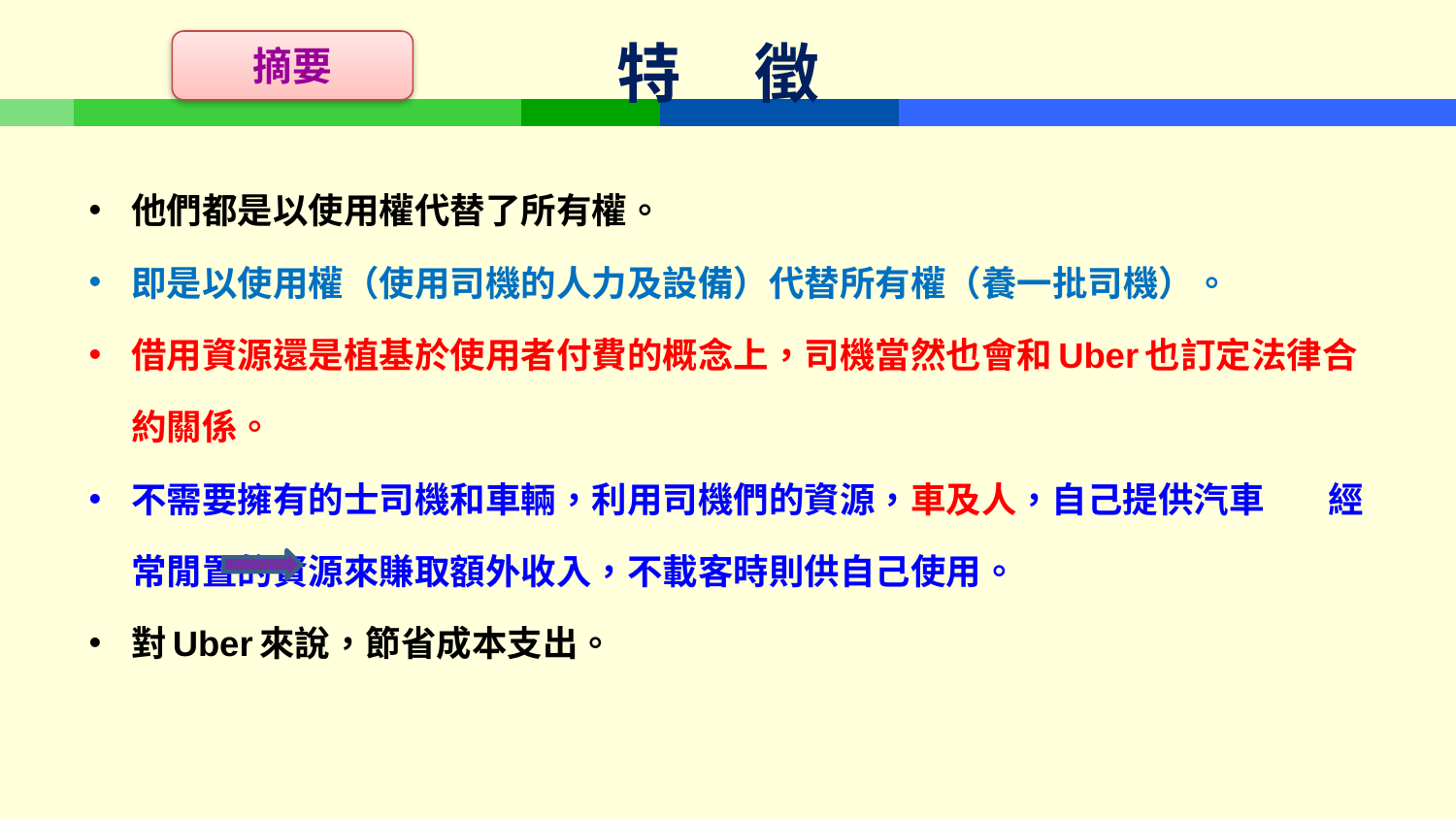

# 特     徵
摘要
他們都是以使用權代替了所有權。
即是以使用權（使用司機的人力及設備）代替所有權（養一批司機）。
借用資源還是植基於使用者付費的概念上，司機當然也會和Uber也訂定法律合約關係。
不需要擁有的士司機和車輛，利用司機們的資源，車及人，自己提供汽車        經常閒置的資源來賺取額外收入，不載客時則供自己使用。
對Uber來說，節省成本支出。